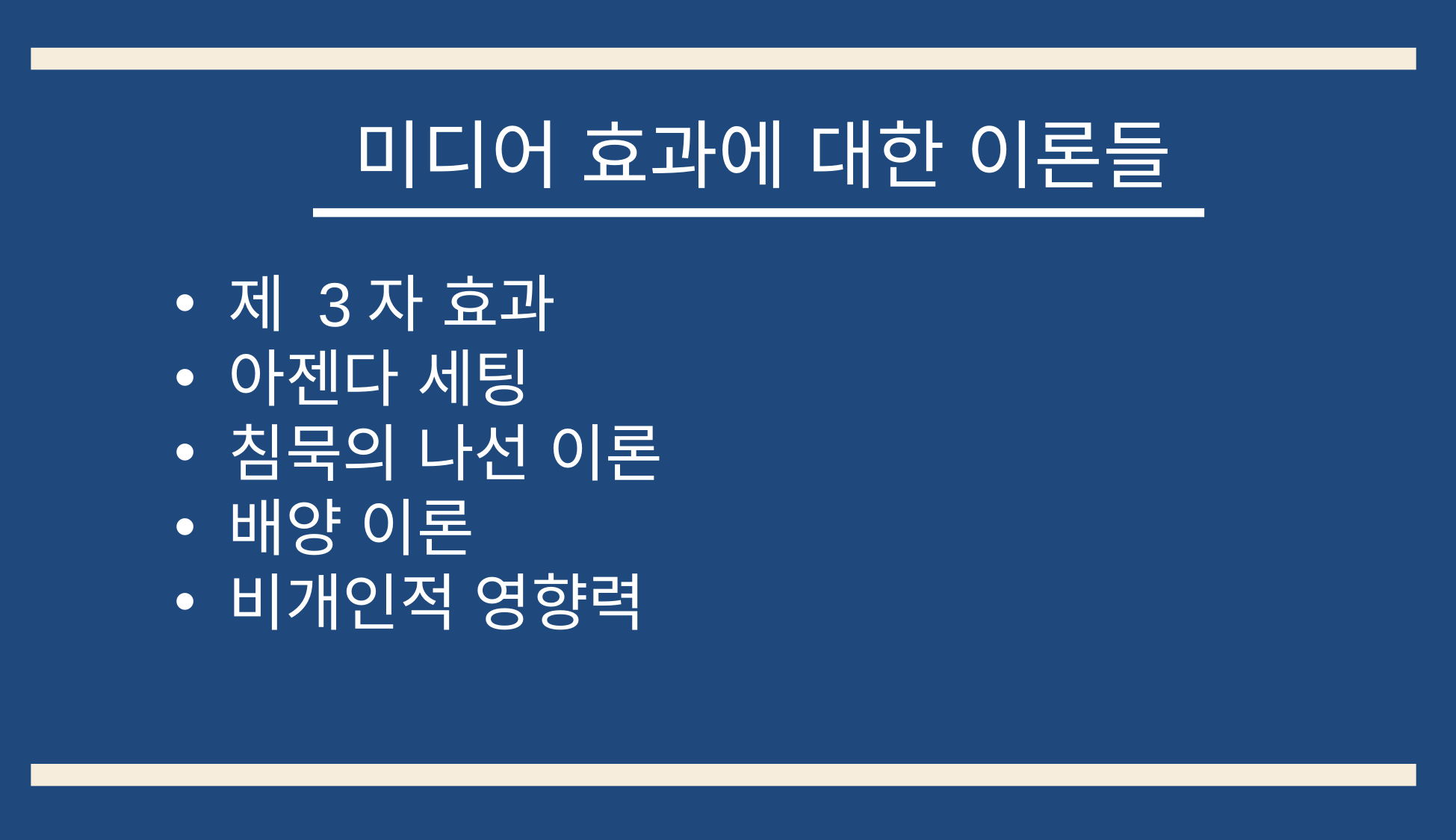

미디어 효과에 대한 이론들
 제 3자 효과
 아젠다 세팅
 침묵의 나선 이론
 배양 이론
 비개인적 영향력